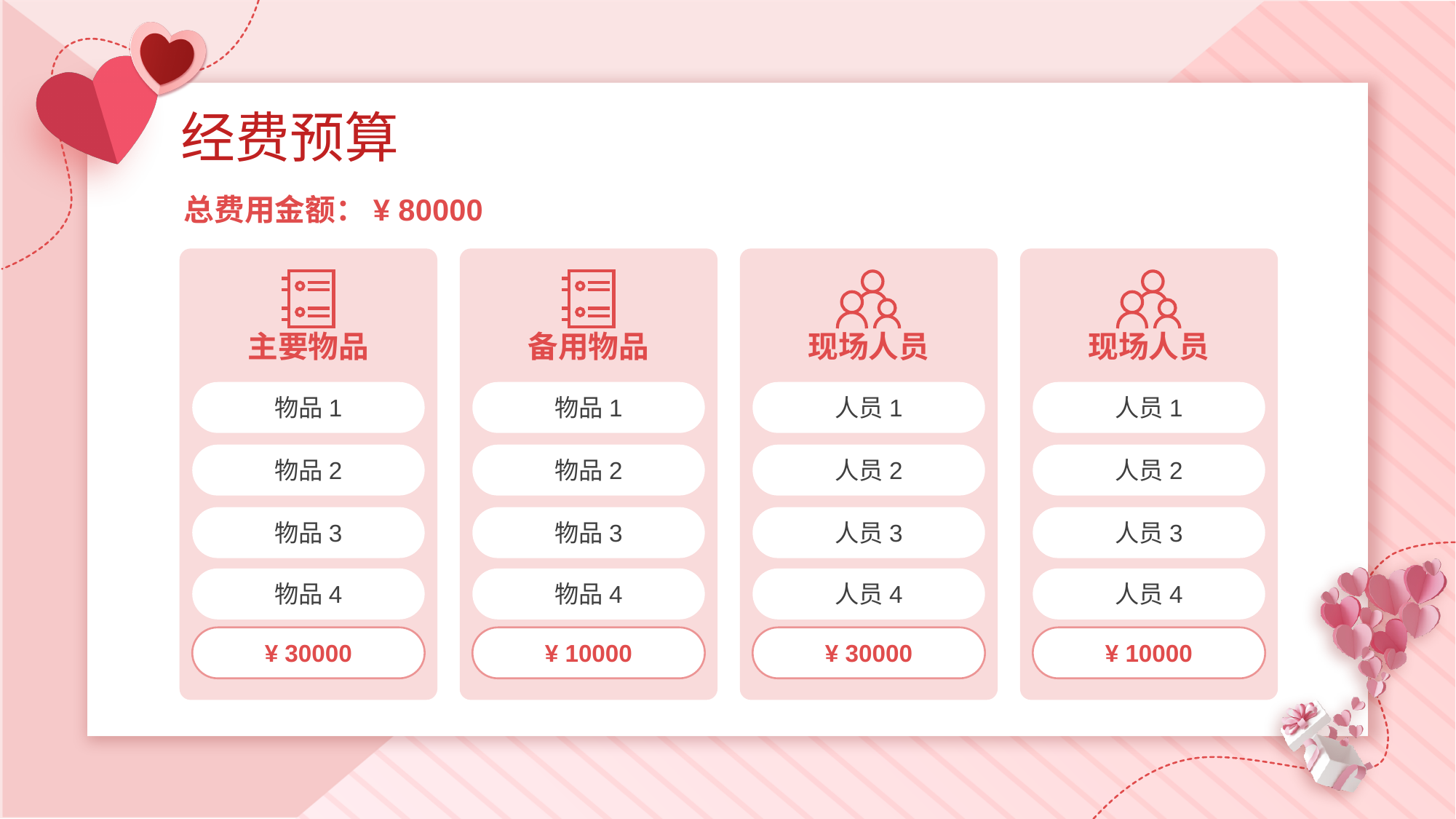

经费预算
总费用金额：¥ 80000

主要物品
备用物品
现场人员
现场人员

物品1
物品1
人员1
人员1

物品2
物品2
人员2
人员2

物品3
物品3
人员3
人员3

物品4
物品4
人员4
人员4

¥ 30000
¥ 10000
¥ 30000
¥ 10000